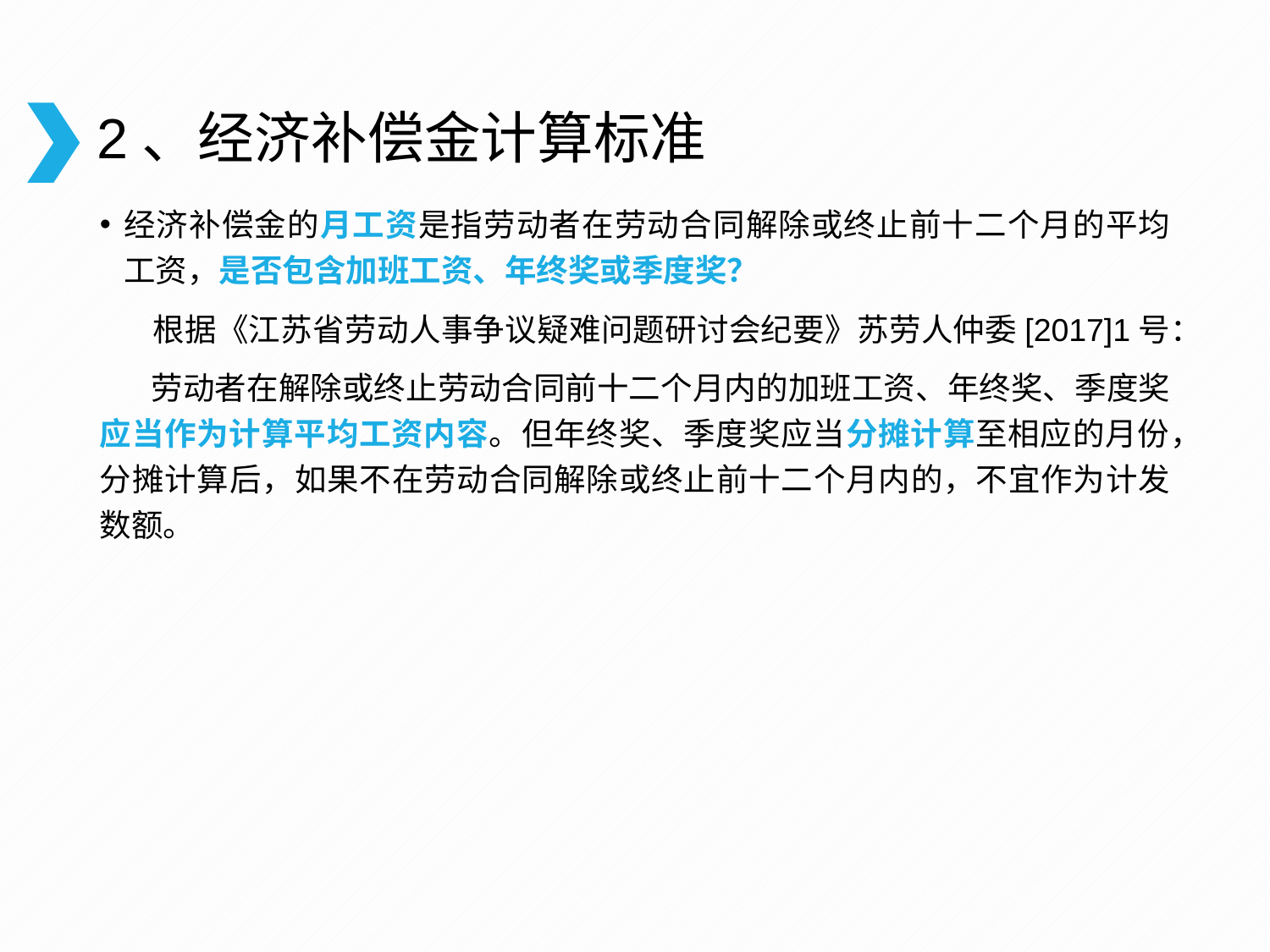

# 2、经济补偿金计算标准
经济补偿金的月工资是指劳动者在劳动合同解除或终止前十二个月的平均工资，是否包含加班工资、年终奖或季度奖？
      根据《江苏省劳动人事争议疑难问题研讨会纪要》苏劳人仲委[2017]1号：
      劳动者在解除或终止劳动合同前十二个月内的加班工资、年终奖、季度奖应当作为计算平均工资内容。但年终奖、季度奖应当分摊计算至相应的月份，分摊计算后，如果不在劳动合同解除或终止前十二个月内的，不宜作为计发数额。
43